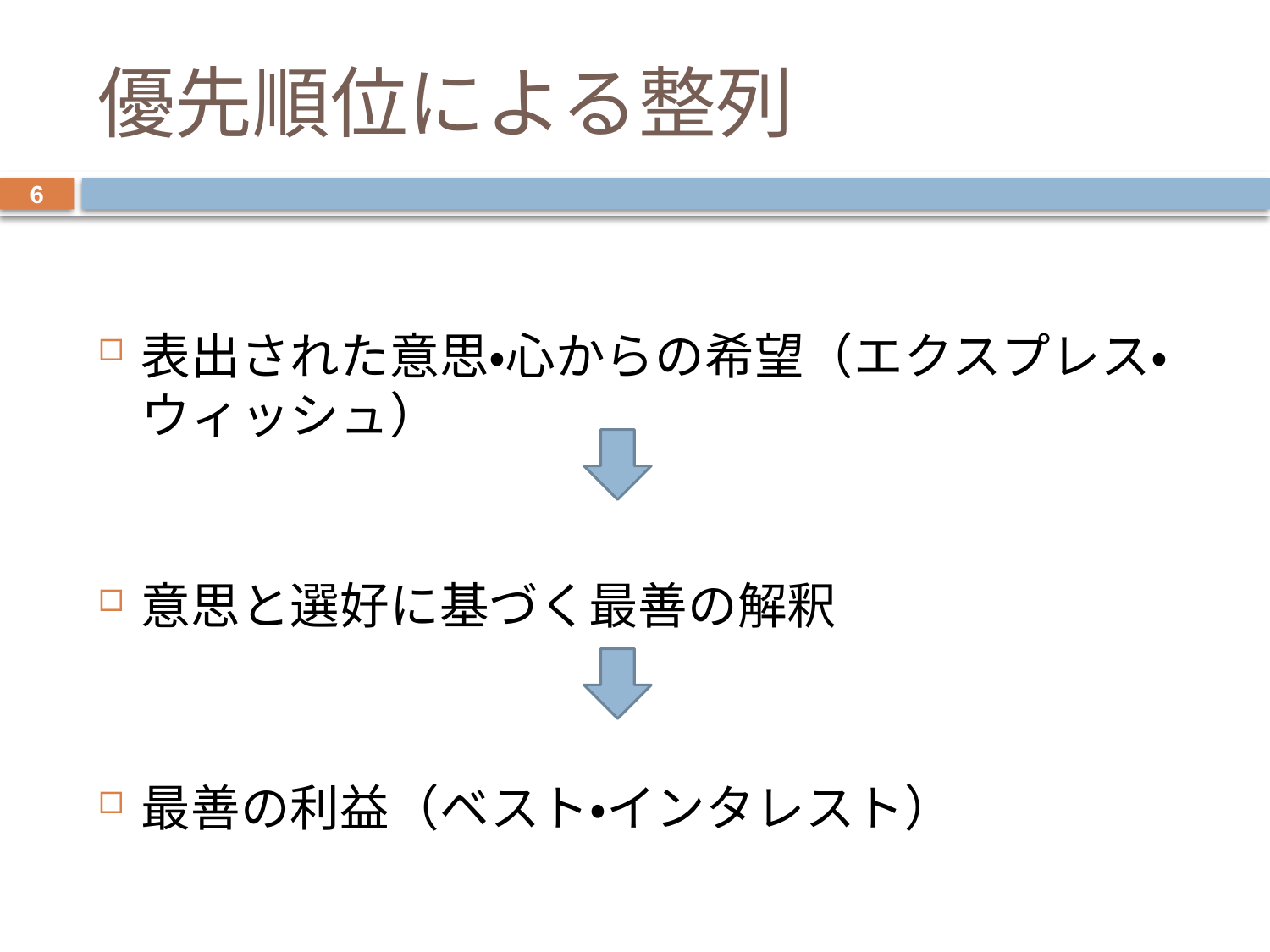

# 優先順位による整列
6
表出された意思・心からの希望（エクスプレス・ウィッシュ）
意思と選好に基づく最善の解釈

最善の利益（ベスト・インタレスト）